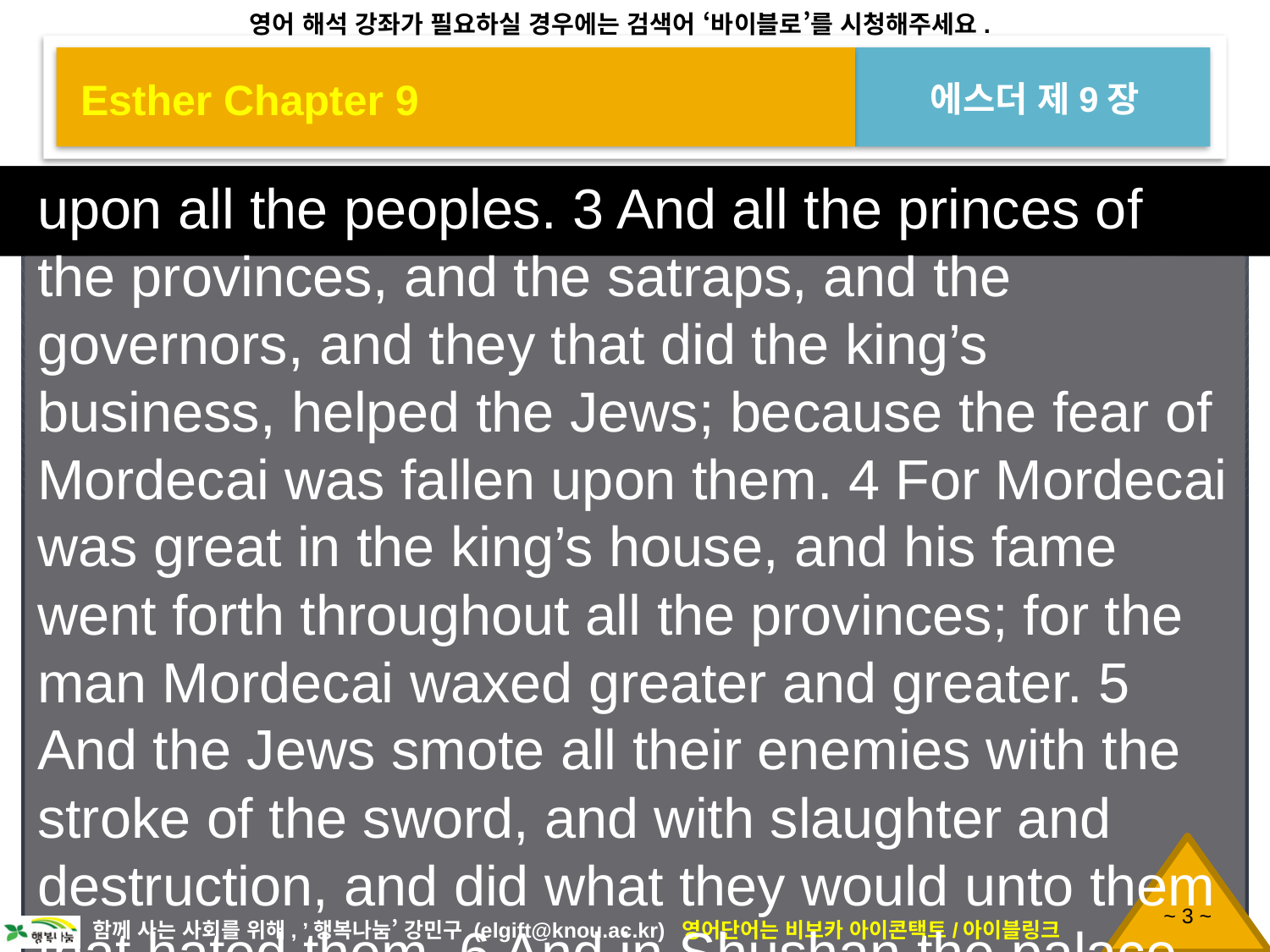

Esther Chapter 9
에스더 제9장
upon all the peoples. 3 And all the princes of the provinces, and the satraps, and the governors, and they that did the king’s business, helped the Jews; because the fear of Mordecai was fallen upon them. 4 For Mordecai was great in the king’s house, and his fame went forth throughout all the provinces; for the man Mordecai waxed greater and greater. 5 And the Jews smote all their enemies with the stroke of the sword, and with slaughter and destruction, and did what they would unto them that hated them. 6 And in Shushan the palace the